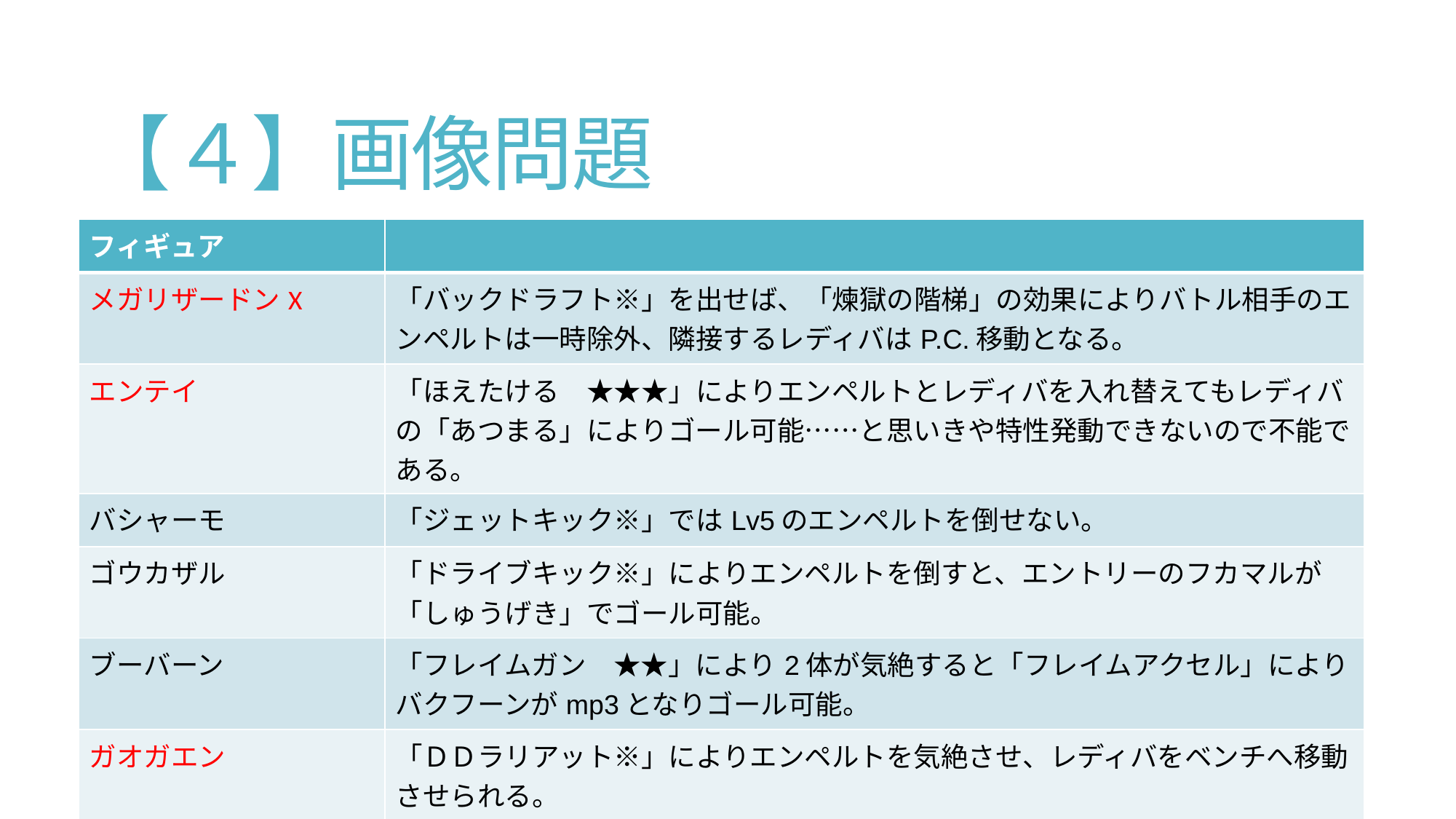

# 【４】画像問題
| フィギュア |  |
| --- | --- |
| メガリザードンX | 「バックドラフト※」を出せば、「煉獄の階梯」の効果によりバトル相手のエンペルトは一時除外、隣接するレディバはP.C.移動となる。 |
| エンテイ | 「ほえたける　★★★」によりエンペルトとレディバを入れ替えてもレディバの「あつまる」によりゴール可能……と思いきや特性発動できないので不能である。 |
| バシャーモ | 「ジェットキック※」ではLv5のエンペルトを倒せない。 |
| ゴウカザル | 「ドライブキック※」によりエンペルトを倒すと、エントリーのフカマルが「しゅうげき」でゴール可能。 |
| ブーバーン | 「フレイムガン　★★」により2体が気絶すると「フレイムアクセル」によりバクフーンがmp3となりゴール可能。 |
| ガオガエン | 「ＤＤラリアット※」によりエンペルトを気絶させ、レディバをベンチへ移動させられる。 |